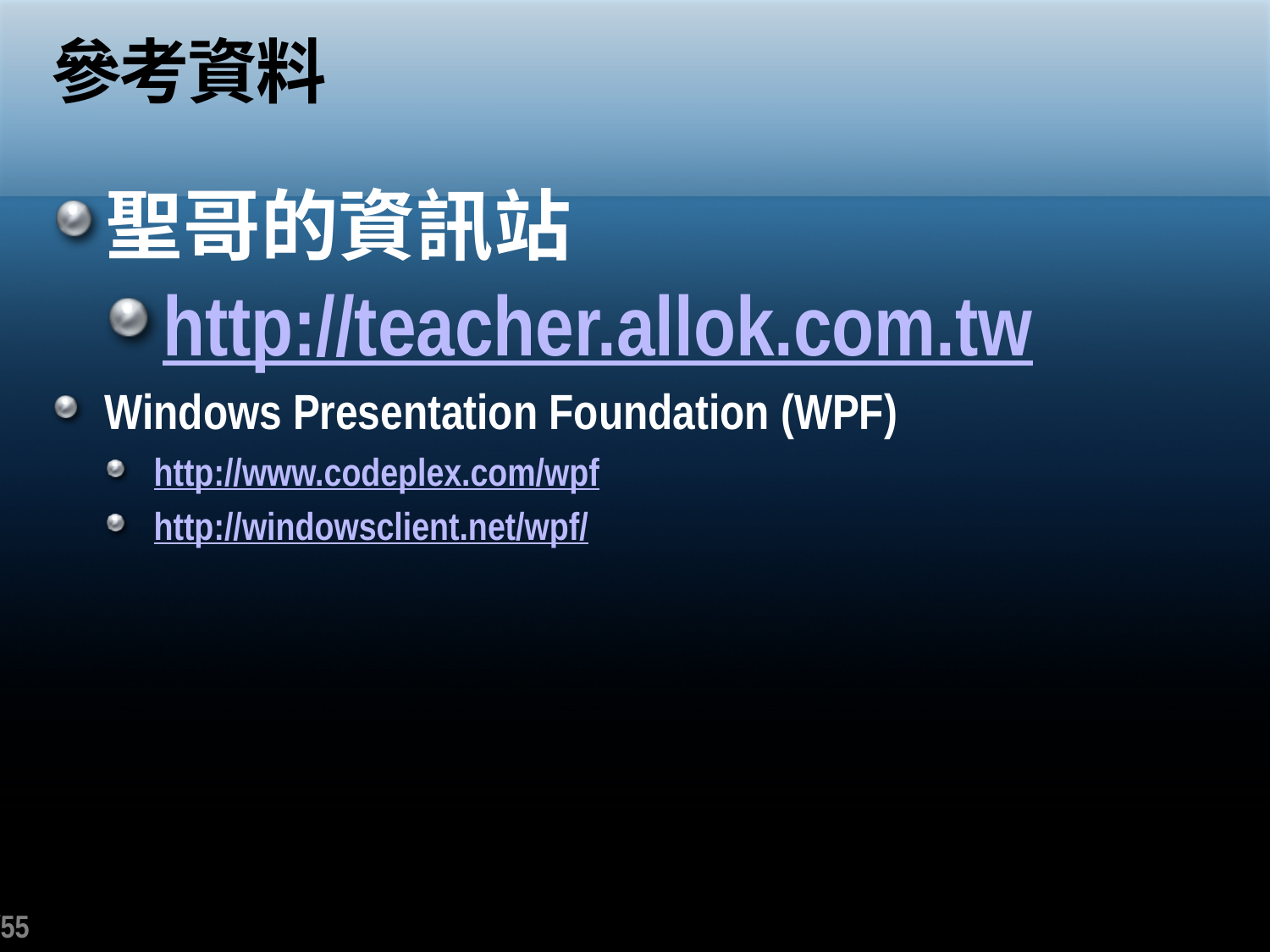

# 參考資料
聖哥的資訊站
http://teacher.allok.com.tw
Windows Presentation Foundation (WPF)
http://www.codeplex.com/wpf
http://windowsclient.net/wpf/